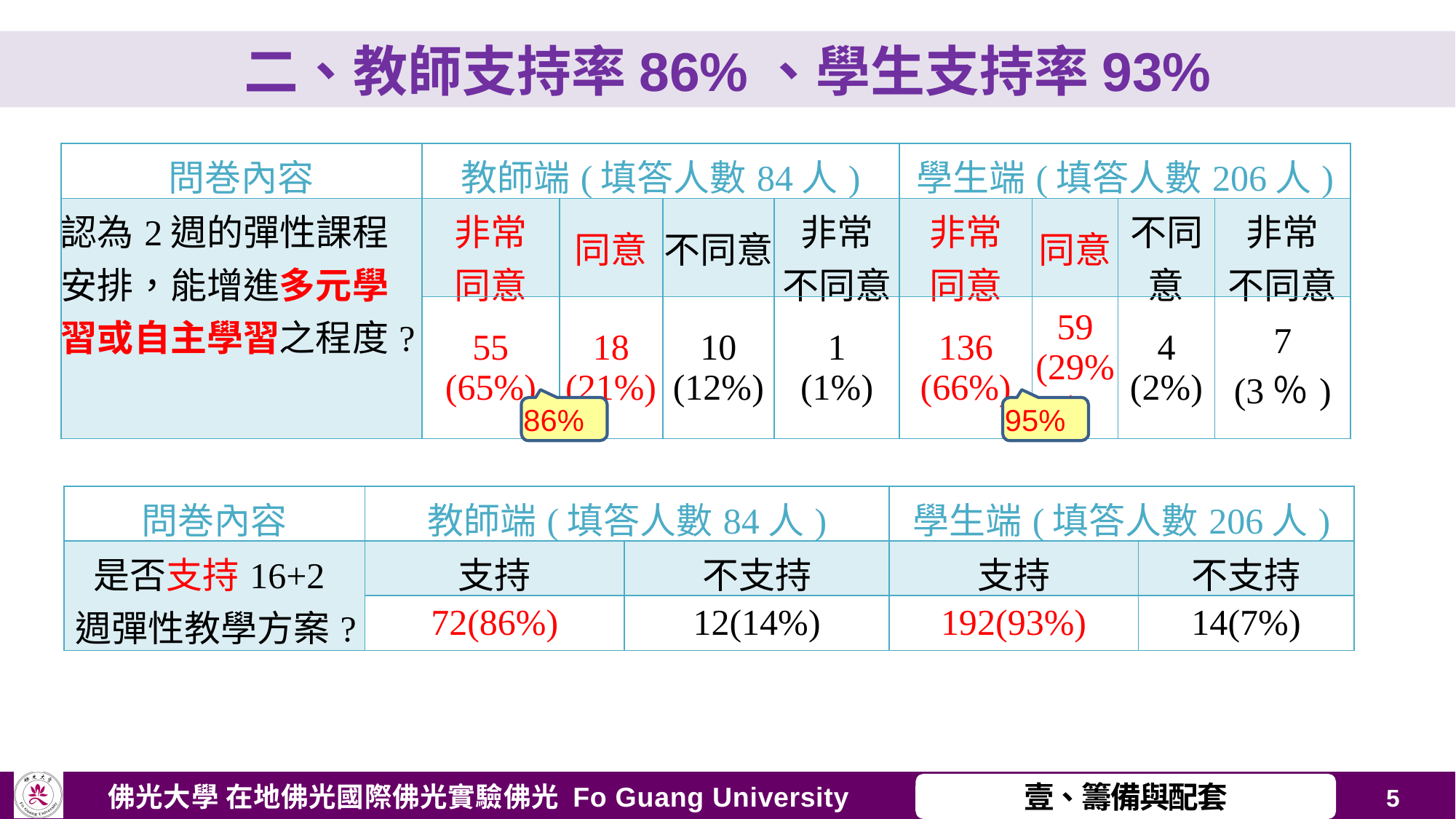

二、教師支持率86%、學生支持率93%
| 問巻內容 | 教師端(填答人數84人) |  |  |  | 學生端(填答人數206人) |  |  |  |
| --- | --- | --- | --- | --- | --- | --- | --- | --- |
| 認為2週的彈性課程安排，能增進多元學習或自主學習之程度? | 非常 同意 | 同意 | 不同意 | 非常 不同意 | 非常 同意 | 同意 | 不同意 | 非常 不同意 |
|  | 55 (65%) | 18 (21%) | 10 (12%) | 1 (1%) | 136 (66%) | 59 (29%) | 4 (2%) | 7 (3％) |
86%
95%
| 問巻內容 | 教師端(填答人數84人) |  | 學生端(填答人數206人) |  |
| --- | --- | --- | --- | --- |
| 是否支持16+2週彈性教學方案? | 支持 | 不支持 | 支持 | 不支持 |
|  | 72(86%) | 12(14%) | 192(93%) | 14(7%) |